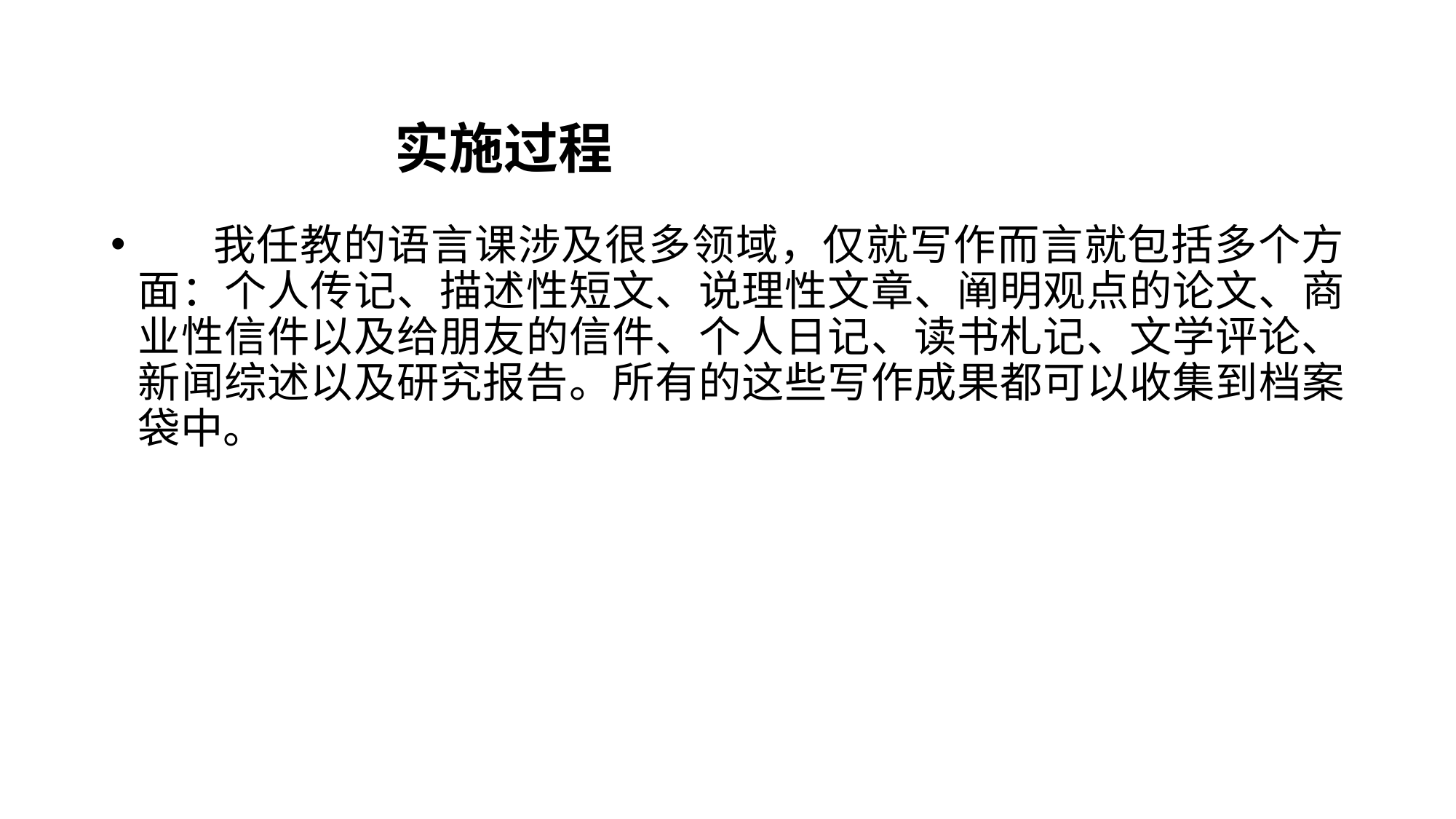

# 实施过程
      我任教的语言课涉及很多领域，仅就写作而言就包括多个方面：个人传记、描述性短文、说理性文章、阐明观点的论文、商业性信件以及给朋友的信件、个人日记、读书札记、文学评论、新闻综述以及研究报告。所有的这些写作成果都可以收集到档案袋中。